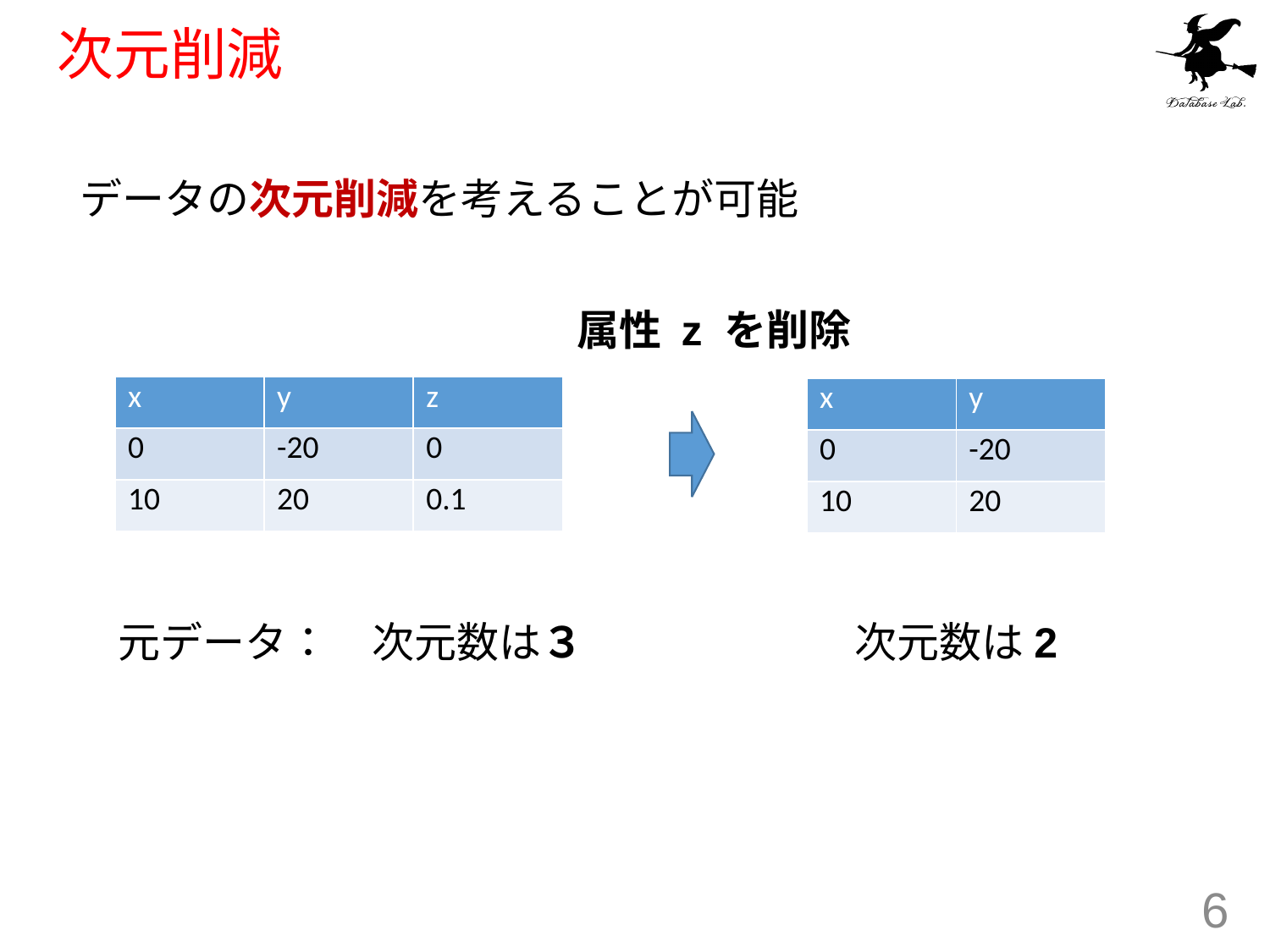

# 次元削減
データの次元削減を考えることが可能
属性 z を削除
| x | y | z |
| --- | --- | --- |
| 0 | -20 | 0 |
| 10 | 20 | 0.1 |
| x | y |
| --- | --- |
| 0 | -20 |
| 10 | 20 |

元データ：　次元数は３

次元数は2

6